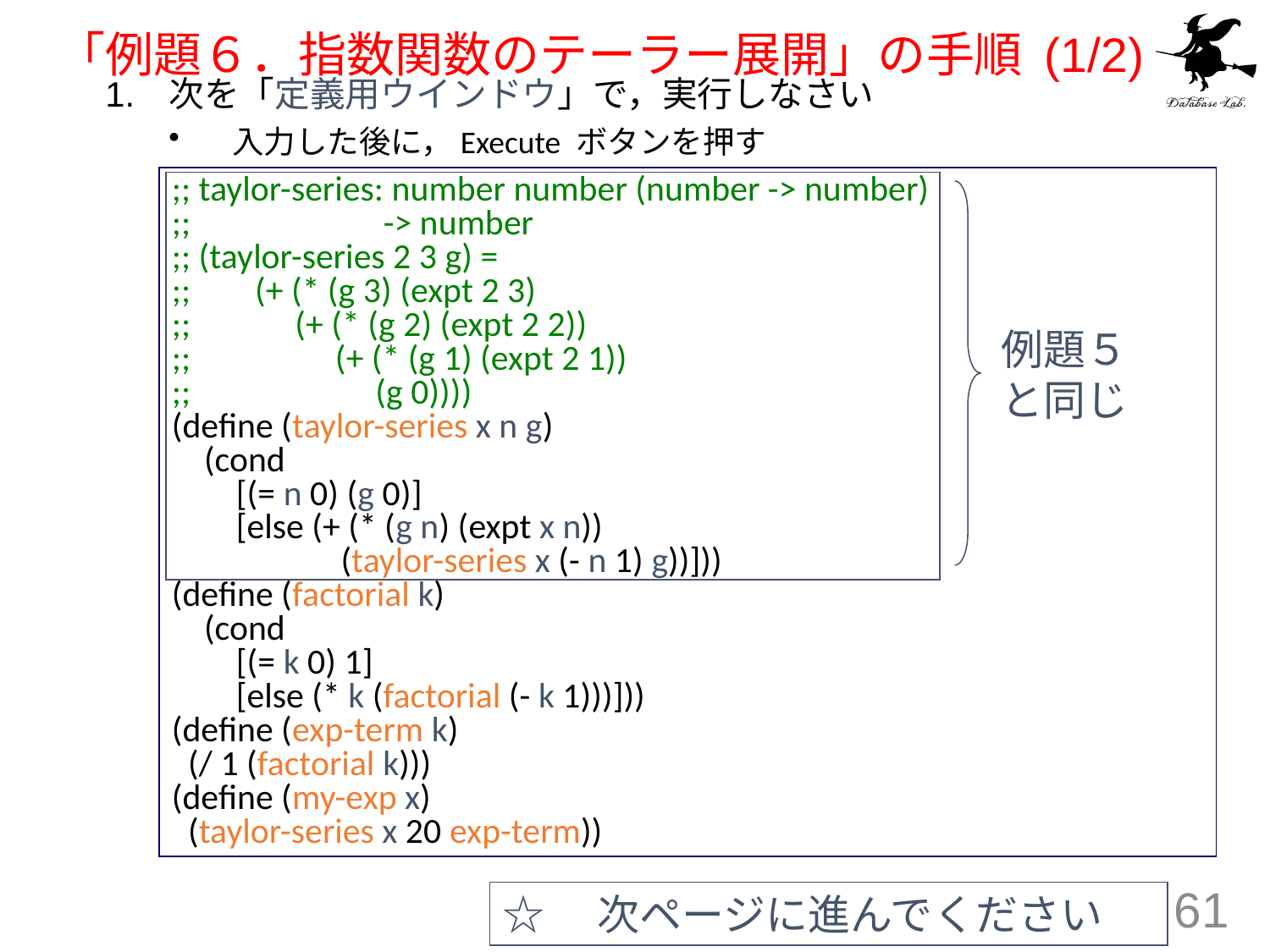

# 「例題６．指数関数のテーラー展開」の手順 (1/2)
次を「定義用ウインドウ」で，実行しなさい
入力した後に，Execute ボタンを押す
;; taylor-series: number number (number -> number)
;;                        -> number
;; (taylor-series 2 3 g) =
;;        (+ (* (g 3) (expt 2 3)
;;             (+ (* (g 2) (expt 2 2))
;;                  (+ (* (g 1) (expt 2 1))
;;                       (g 0))))
(define (taylor-series x n g)
    (cond
        [(= n 0) (g 0)]
        [else (+ (* (g n) (expt x n))
                     (taylor-series x (- n 1) g))]))
(define (factorial k)
    (cond
        [(= k 0) 1]
        [else (* k (factorial (- k 1)))]))
(define (exp-term k)
  (/ 1 (factorial k)))
(define (my-exp x)
  (taylor-series x 20 exp-term))

例題５
と同じ
☆　次ページに進んでください
61